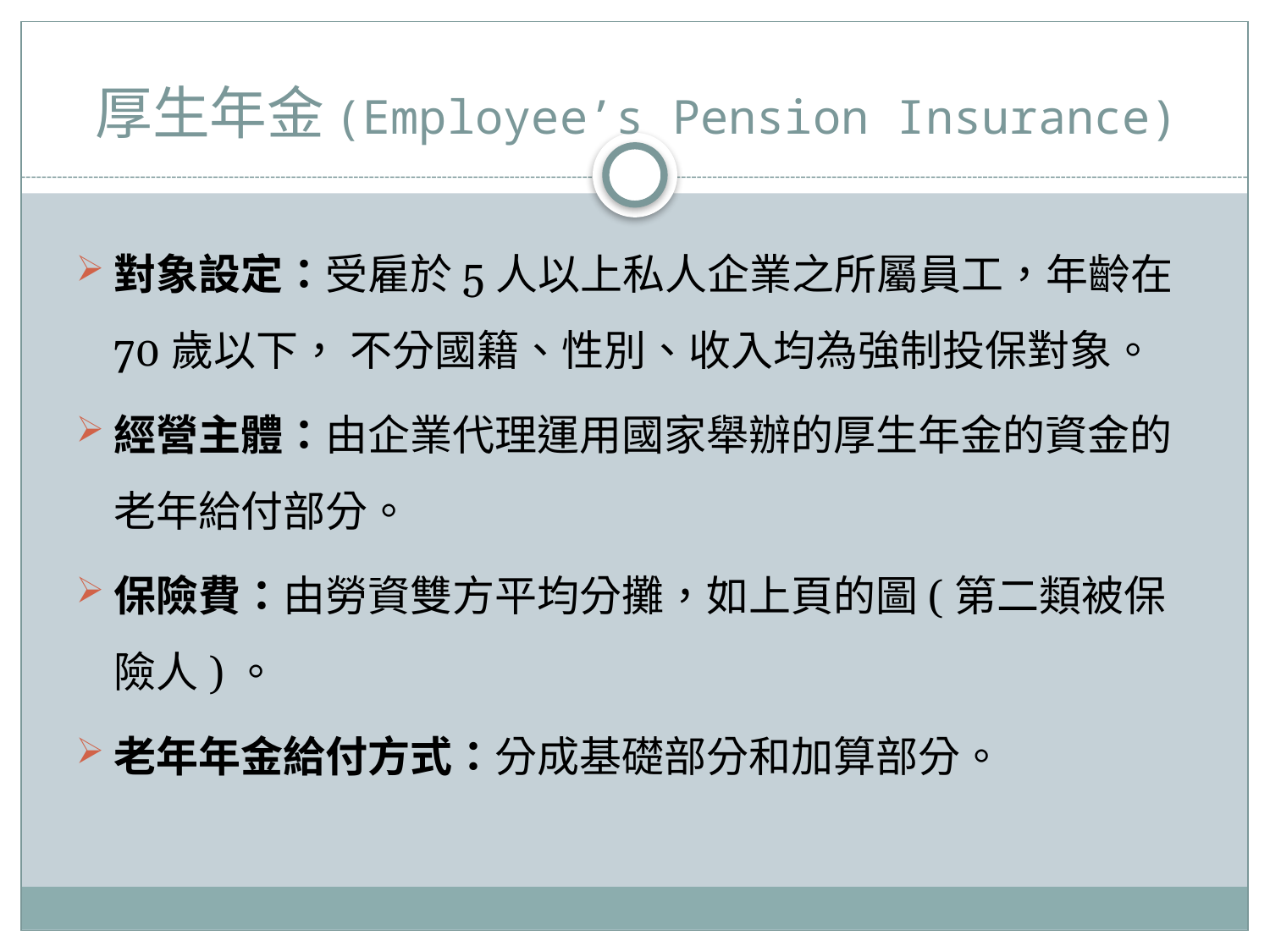

厚生年金(Employee’s Pension Insurance)
對象設定：受雇於5人以上私人企業之所屬員工，年齡在70歲以下， 不分國籍、性別、收入均為強制投保對象。
經營主體：由企業代理運用國家舉辦的厚生年金的資金的老年給付部分。
保險費：由勞資雙方平均分攤，如上頁的圖(第二類被保 險人)。
老年年金給付方式：分成基礎部分和加算部分。